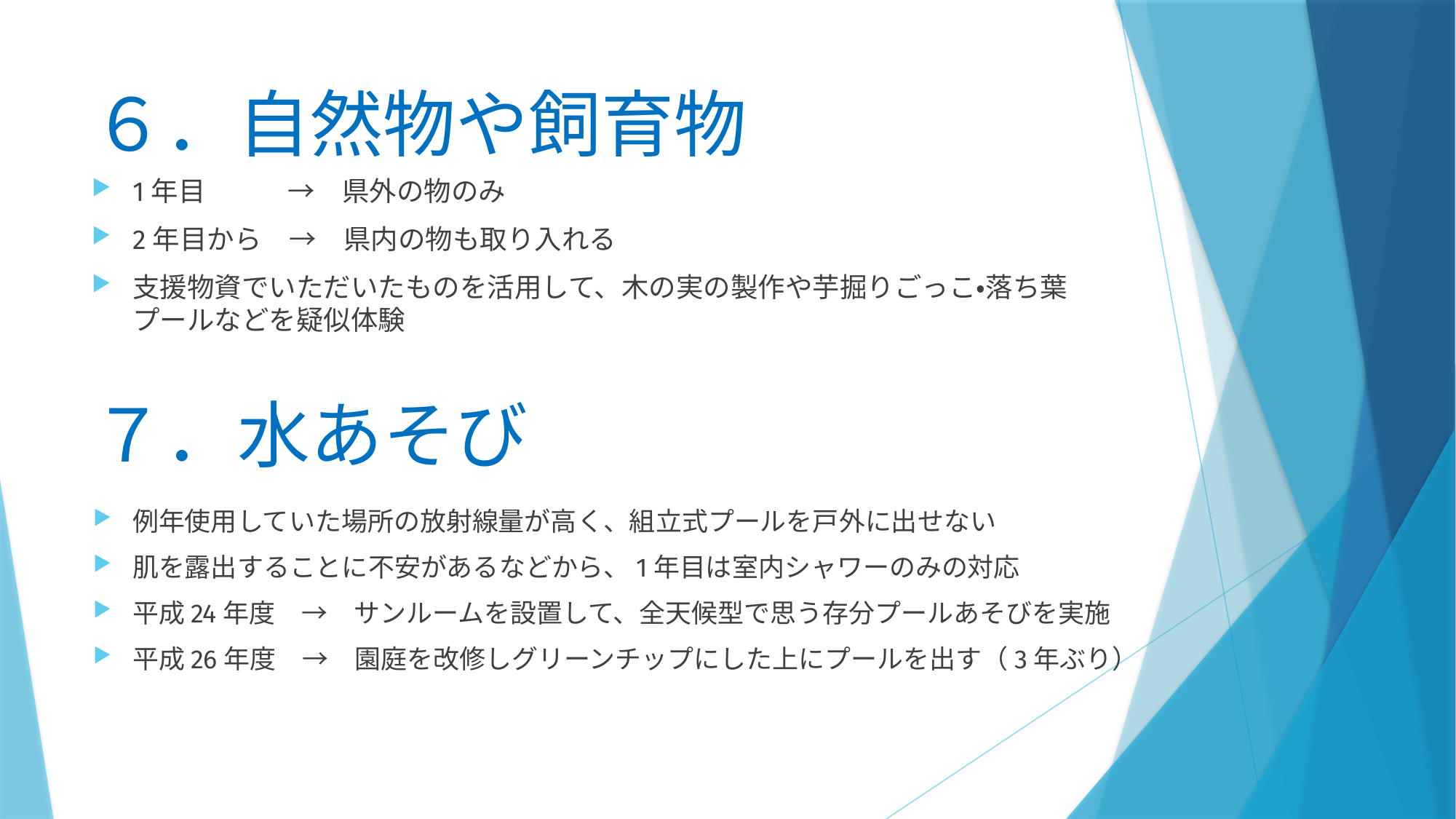

# ６．自然物や飼育物
1年目　　　→　県外の物のみ
2年目から　→　県内の物も取り入れる
支援物資でいただいたものを活用して、木の実の製作や芋掘りごっこ・落ち葉プールなどを疑似体験

７．水あそび
例年使用していた場所の放射線量が高く、組立式プールを戸外に出せない
肌を露出することに不安があるなどから、1年目は室内シャワーのみの対応
平成24年度　→　サンルームを設置して、全天候型で思う存分プールあそびを実施
平成26年度　→　園庭を改修しグリーンチップにした上にプールを出す（3年ぶり）